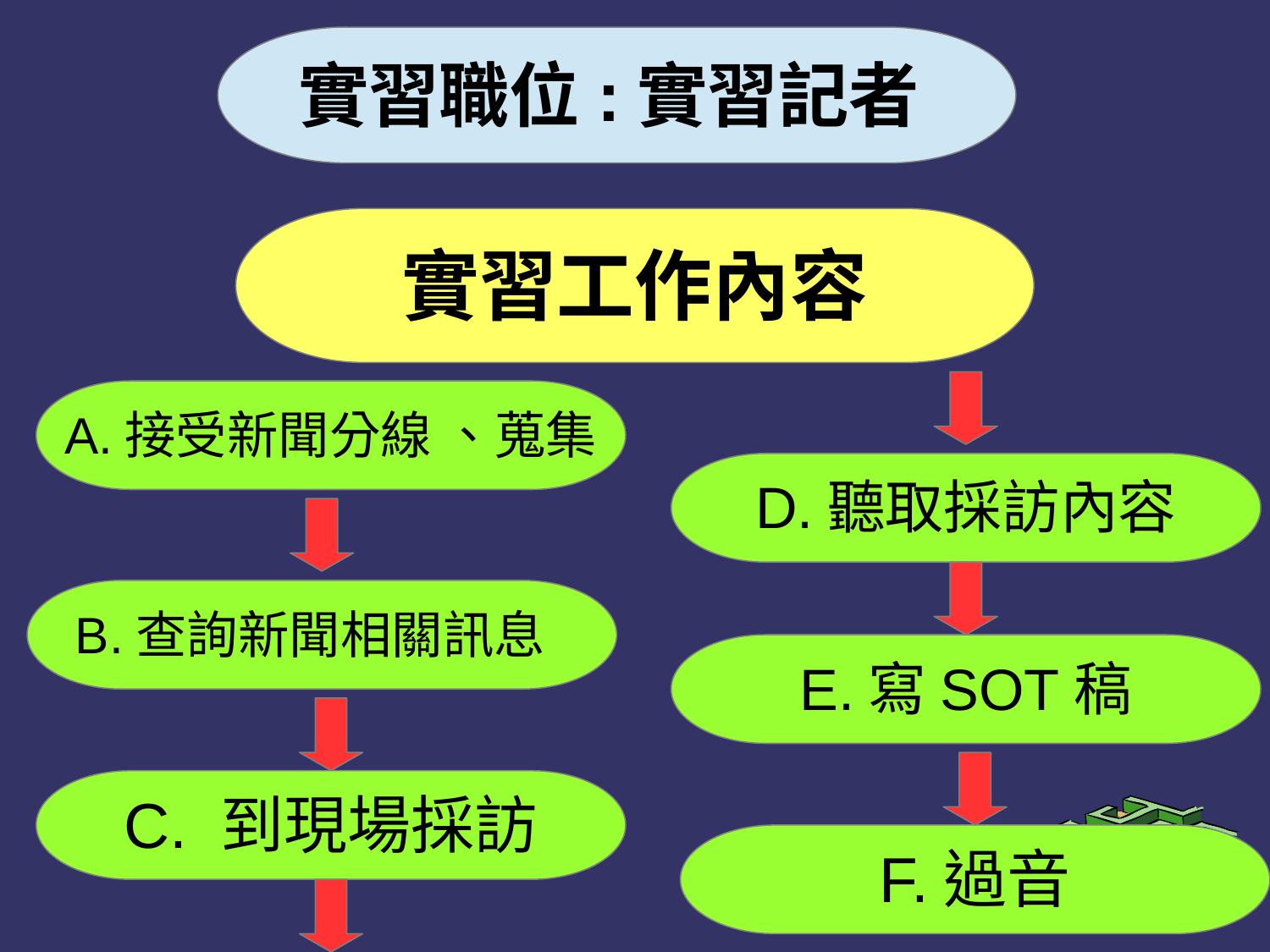

實習職位:實習記者
實習工作內容

A.接受新聞分線 、蒐集
D.聽取採訪內容

B.查詢新聞相關訊息
E.寫SOT稿

C. 到現場採訪
F.過音